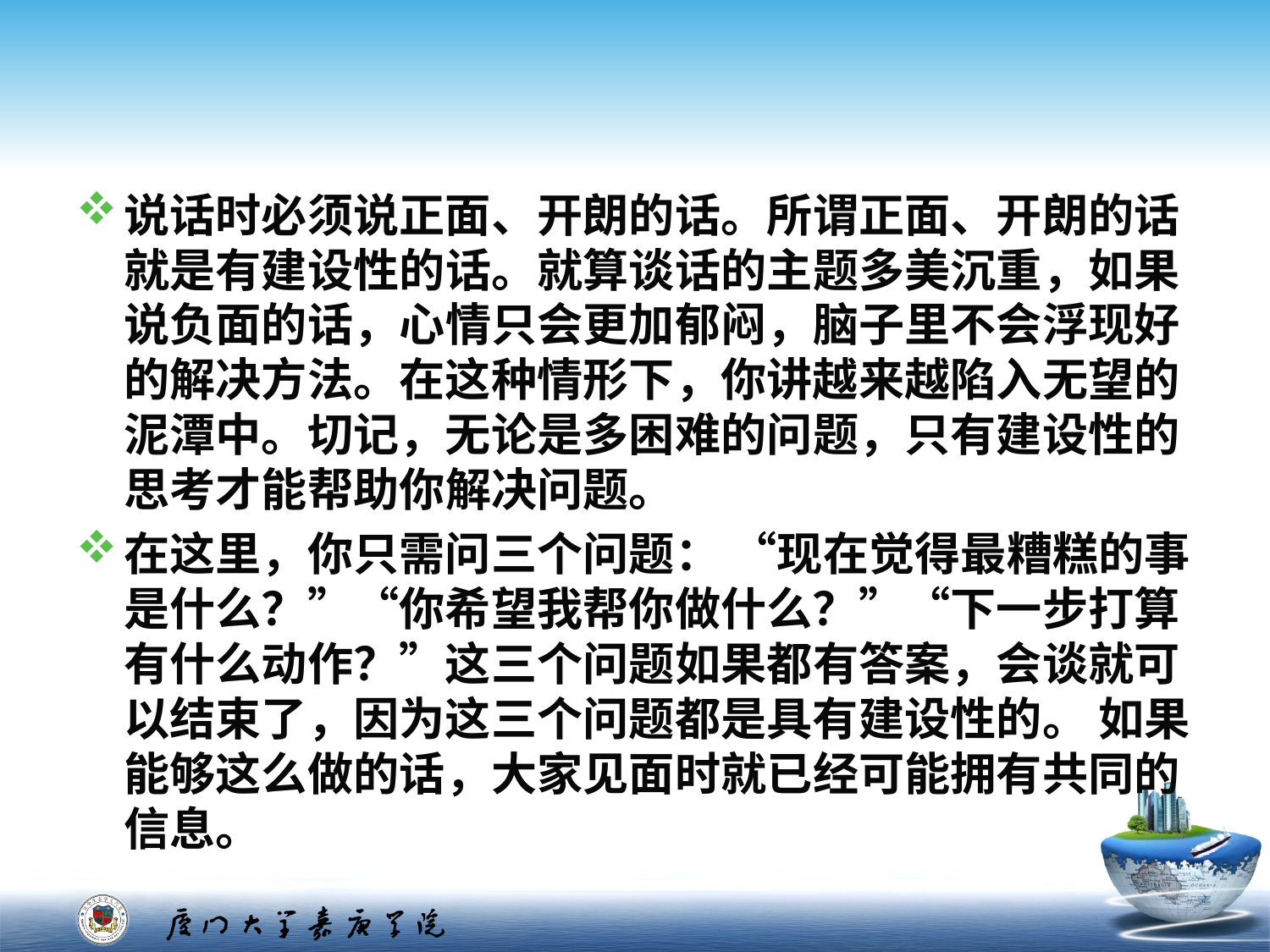

#
说话时必须说正面、开朗的话。所谓正面、开朗的话就是有建设性的话。就算谈话的主题多美沉重，如果说负面的话，心情只会更加郁闷，脑子里不会浮现好的解决方法。在这种情形下，你讲越来越陷入无望的泥潭中。切记，无论是多困难的问题，只有建设性的思考才能帮助你解决问题。
在这里，你只需问三个问题： “现在觉得最糟糕的事是什么？”“你希望我帮你做什么？”“下一步打算有什么动作？”这三个问题如果都有答案，会谈就可以结束了，因为这三个问题都是具有建设性的。 如果能够这么做的话，大家见面时就已经可能拥有共同的信息。